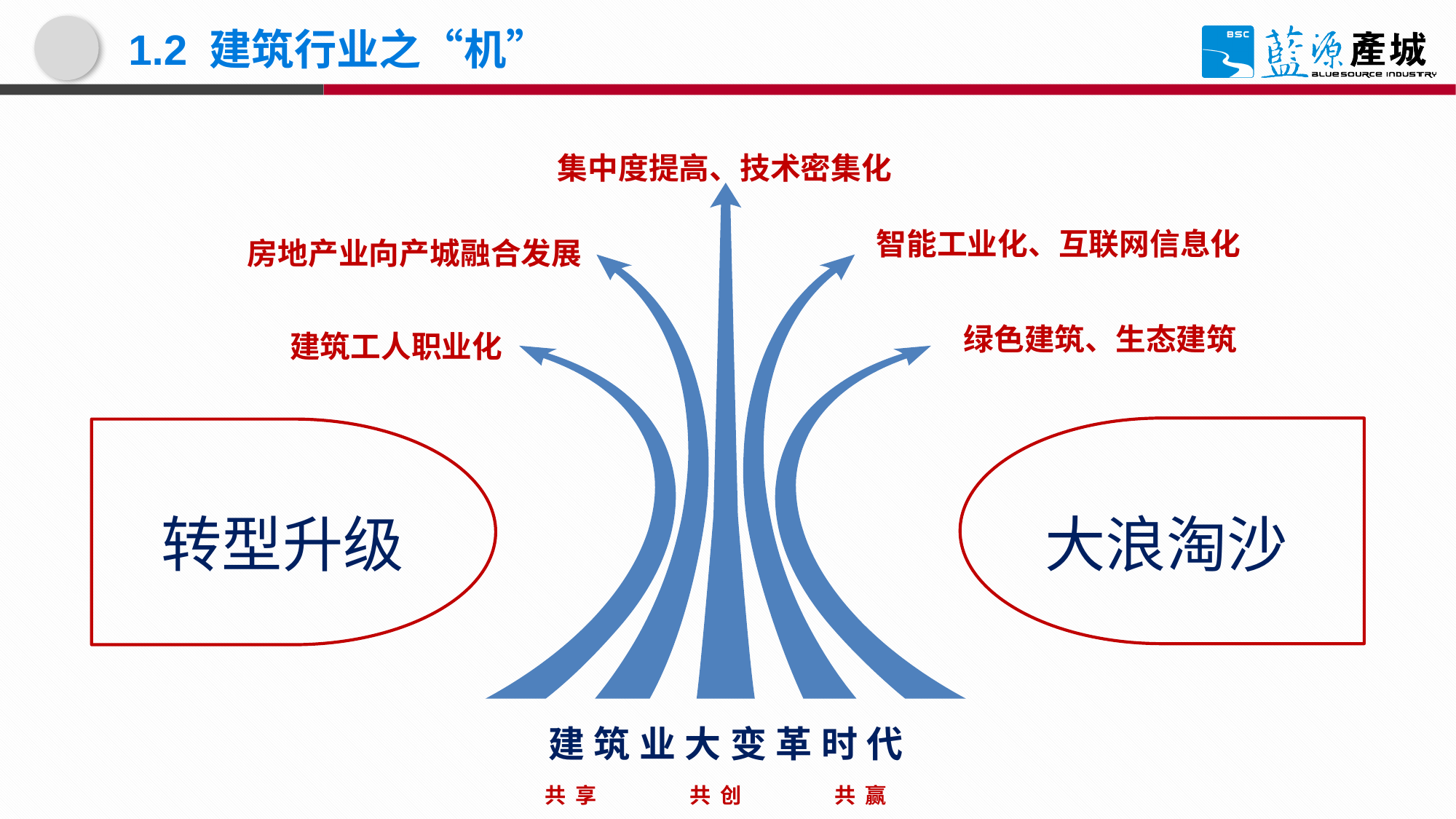

# 1.2 建筑行业之“机”
集中度提高、技术密集化

智能工业化、互联网信息化

房地产业向产城融合发展

建筑工人职业化

绿色建筑、生态建筑

转型升级
大浪淘沙
建筑业大变革时代
3